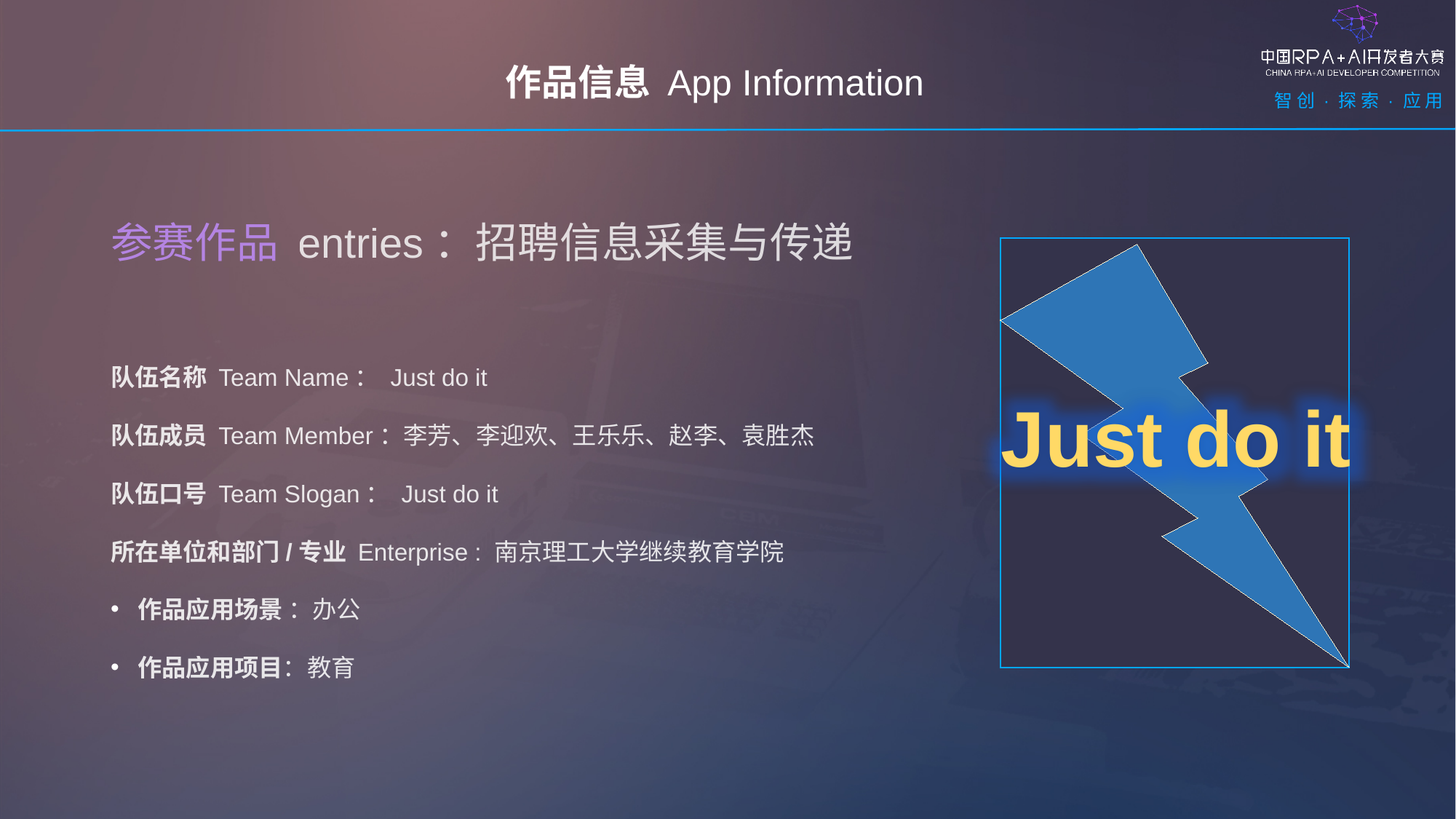

作品信息 App Information
参赛作品 entries：招聘信息采集与传递

队伍名称 Team Name： Just do it
队伍成员 Team Member：李芳、李迎欢、王乐乐、赵李、袁胜杰
队伍口号 Team Slogan： Just do it
所在单位和部门/专业 Enterprise : 南京理工大学继续教育学院
作品应用场景 ：办公
作品应用项目：教育

Just do it